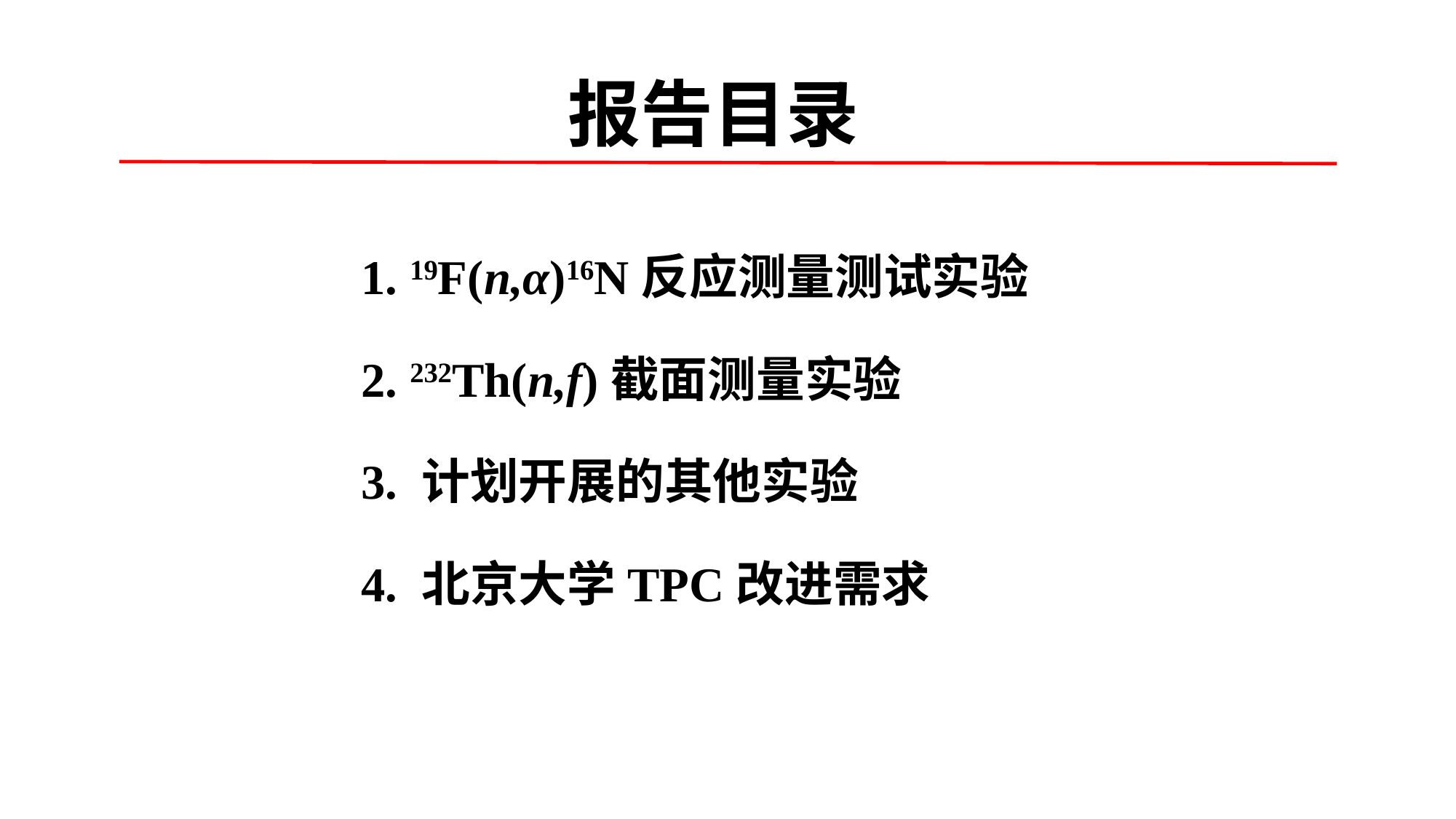

# 报告目录
1. 19F(n,α)16N反应测量测试实验
2. 232Th(n,f)截面测量实验
3. 计划开展的其他实验
4. 北京大学TPC改进需求

2